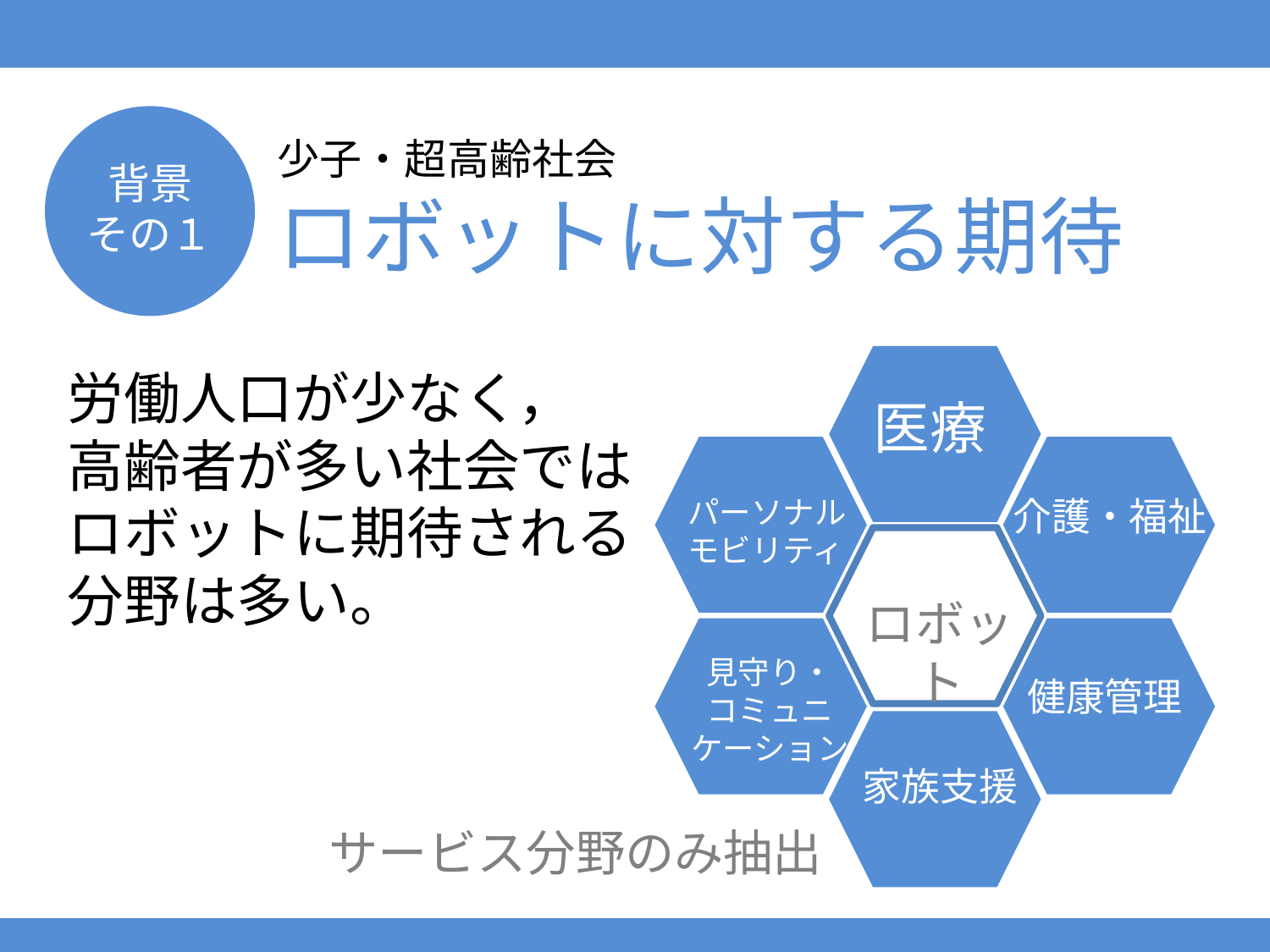

# 少子・超高齢社会 ロボットに対する期待
背景
その１

労働人口が少なく，
高齢者が多い社会では
ロボットに期待される
分野は多い。
医療
パーソナル
モビリティ
介護・福祉
ロボット
見守り・
コミュニケーション
健康管理
家族支援
サービス分野のみ抽出